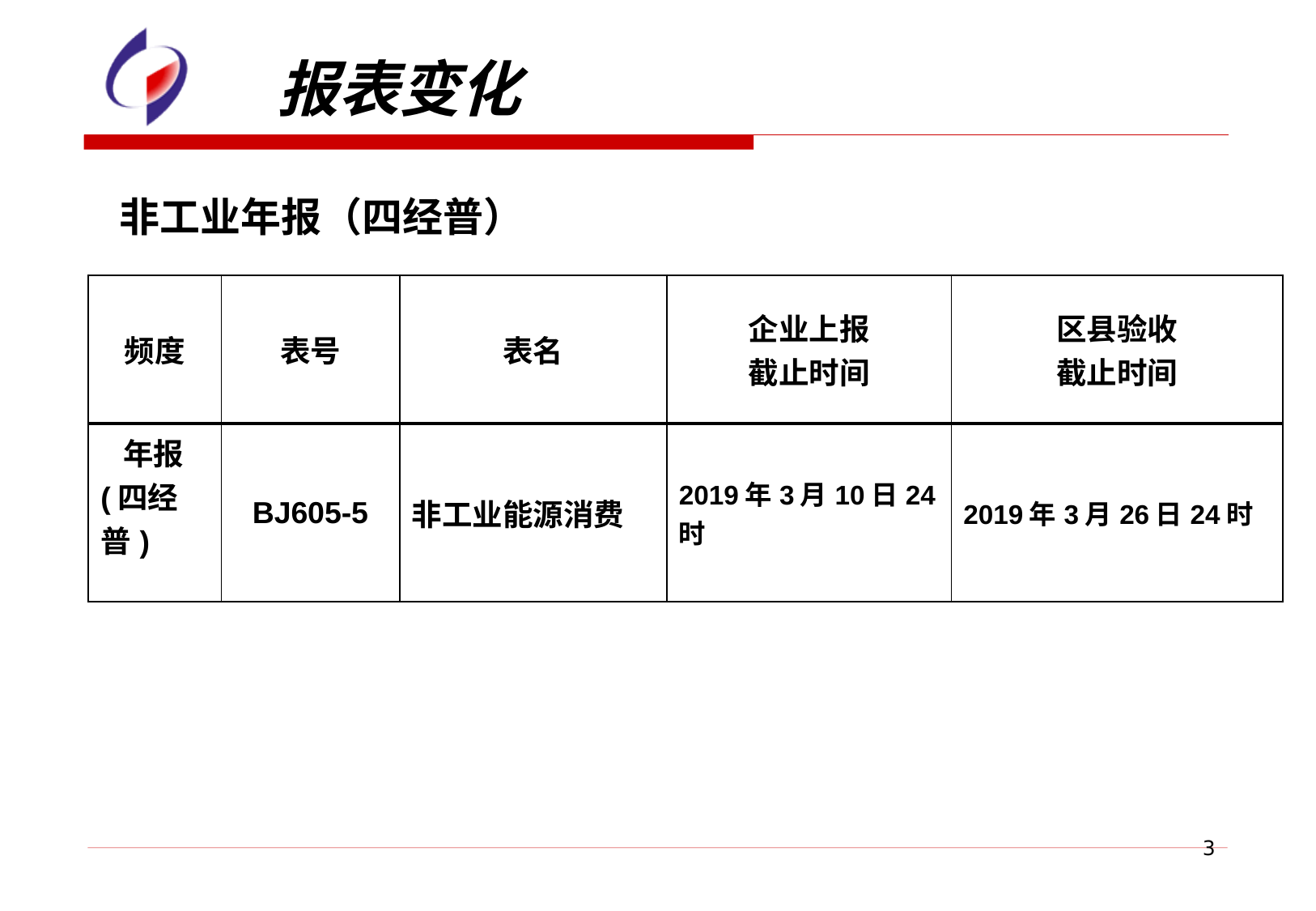

报表变化
非工业年报（四经普）
| 频度 | 表号 | 表名 | 企业上报 截止时间 | 区县验收 截止时间 |
| --- | --- | --- | --- | --- |
| 年报 (四经普) | BJ605-5 | 非工业能源消费 | 2019年3月10日24时 | 2019年3月26日24时 |
3